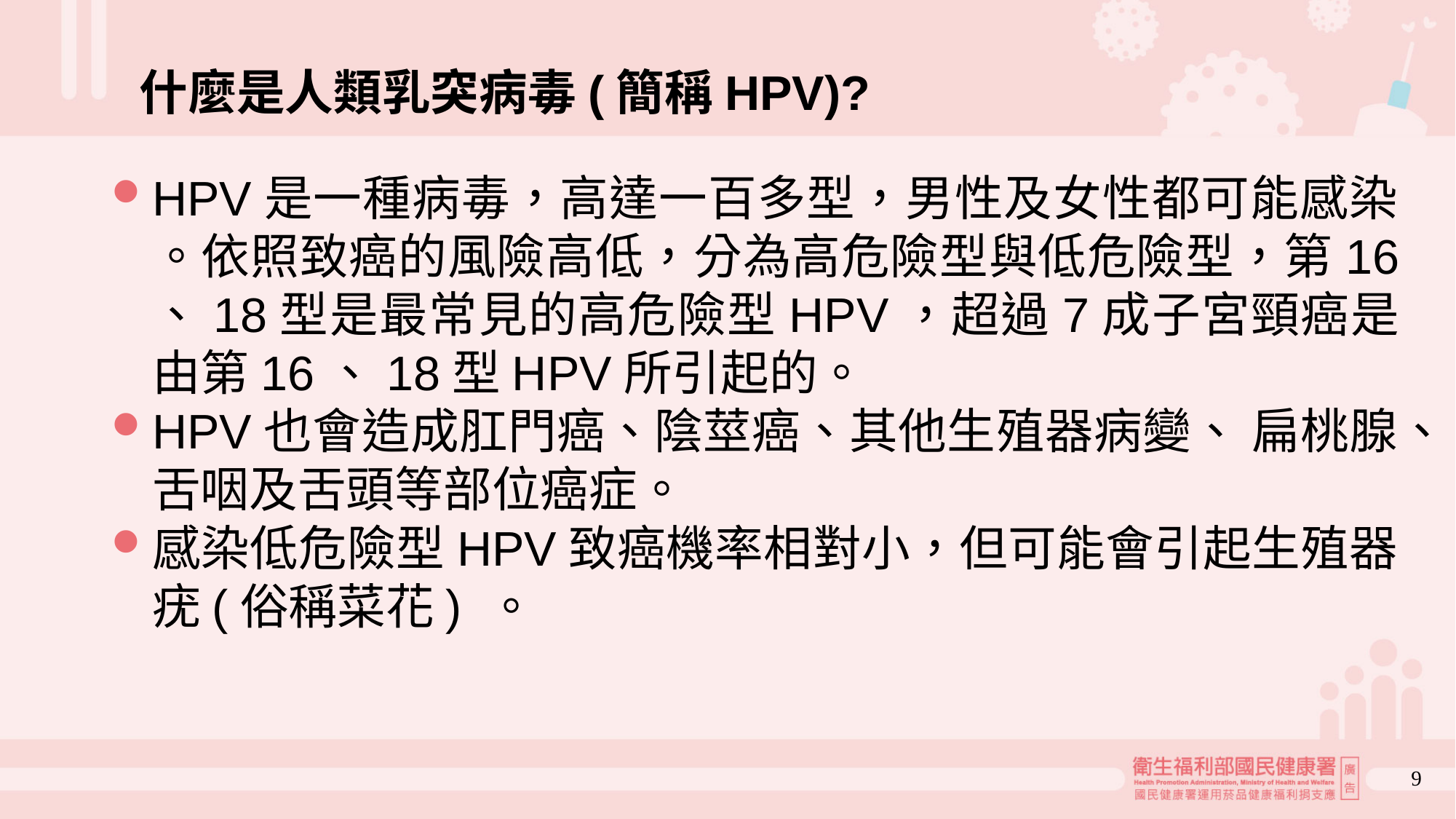

# 什麼是人類乳突病毒(簡稱HPV)?
HPV是一種病毒，高達一百多型，男性及女性都可能感染
。依照致癌的風險高低，分為高危險型與低危險型，第16
、18型是最常見的高危險型HPV，超過7成子宮頸癌是由第16、18型HPV所引起的。
HPV也會造成肛門癌、陰莖癌、其他生殖器病變、 扁桃腺、舌咽及舌頭等部位癌症。
感染低危險型HPV致癌機率相對小，但可能會引起生殖器疣(俗稱菜花) 。
9